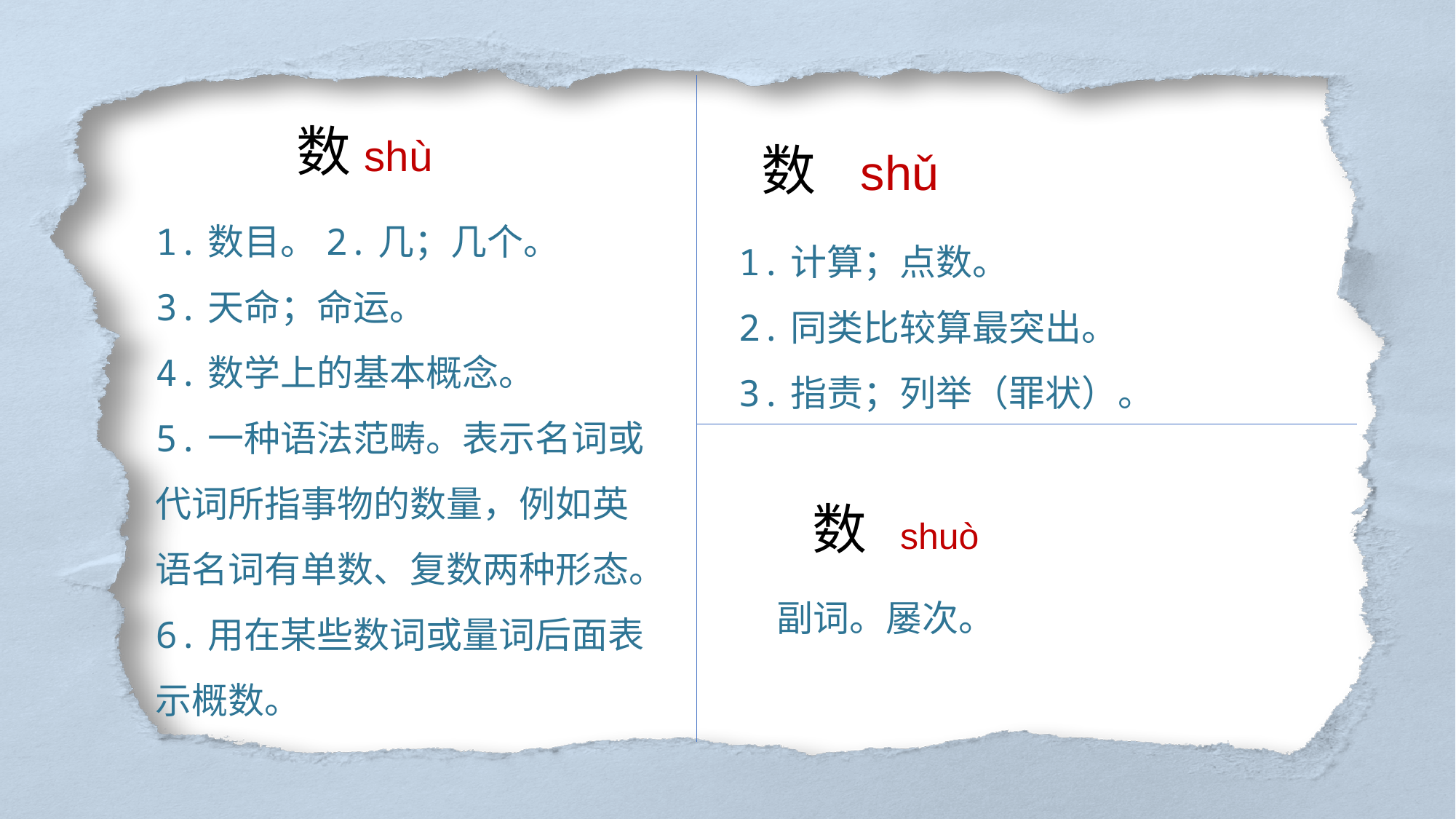

1.数目。2.几；几个。
3.天命；命运。
4.数学上的基本概念。
5.一种语法范畴。表示名词或代词所指事物的数量，例如英语名词有单数、复数两种形态。6.用在某些数词或量词后面表示概数。
数   shǔ

数shù

1.计算；点数。
2.同类比较算最突出。
3.指责；列举（罪状）。
数  shuò
副词。屡次。